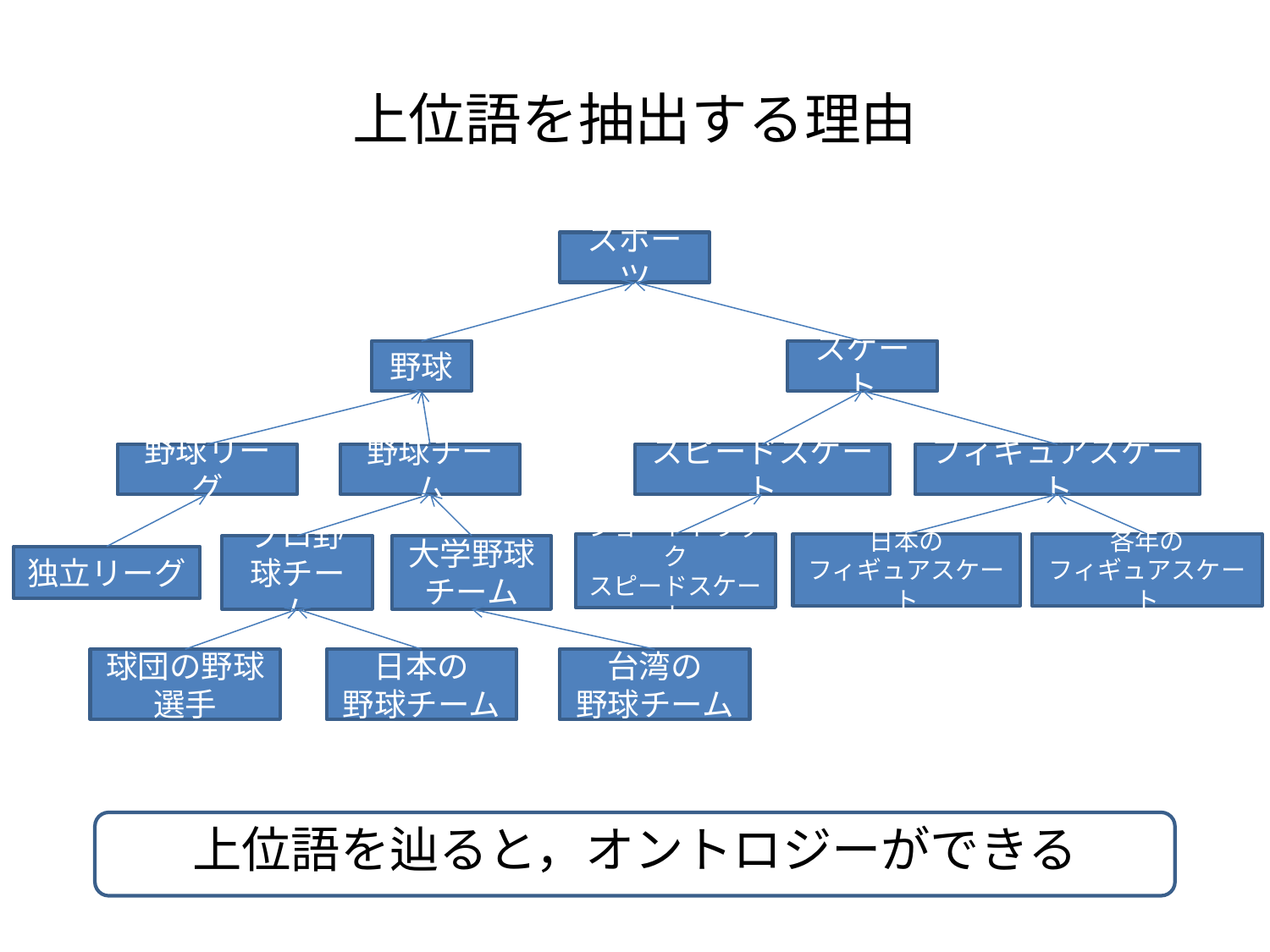

# 上位語を抽出する理由
スポーツ
野球
スケート
野球リーグ
野球チーム
スピードスケート
フィギュアスケート
ショートトラック
スピードスケート
日本の
フィギュアスケート
各年の
フィギュアスケート
プロ野球チーム
大学野球チーム
独立リーグ
球団の野球選手
日本の
野球チーム
台湾の
野球チーム

上位語を辿ると，オントロジーができる